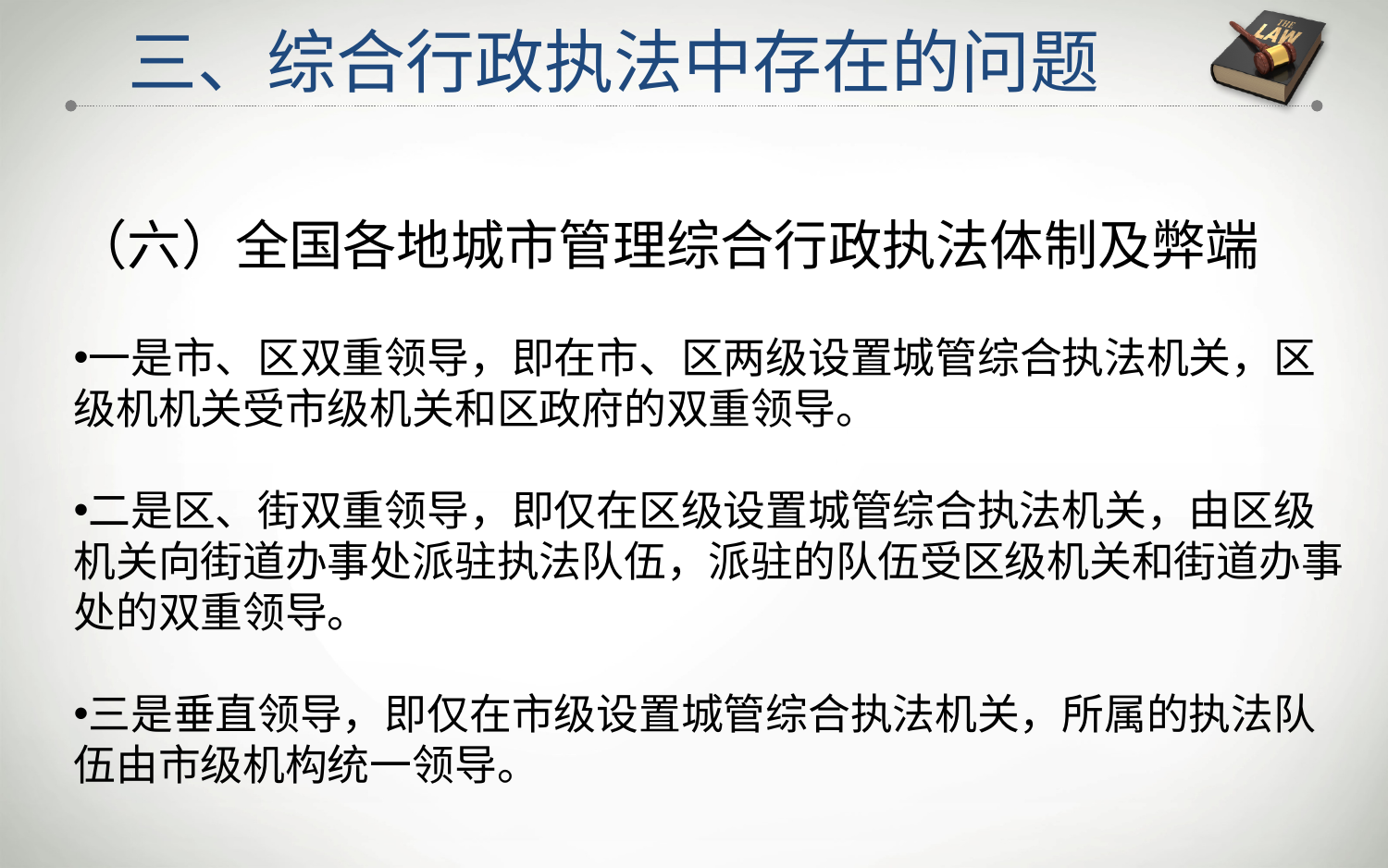

三、综合行政执法中存在的问题
（六）全国各地城市管理综合行政执法体制及弊端

一是市、区双重领导，即在市、区两级设置城管综合执法机关，区级机机关受市级机关和区政府的双重领导。

二是区、街双重领导，即仅在区级设置城管综合执法机关，由区级机关向街道办事处派驻执法队伍，派驻的队伍受区级机关和街道办事处的双重领导。

三是垂直领导，即仅在市级设置城管综合执法机关，所属的执法队伍由市级机构统一领导。